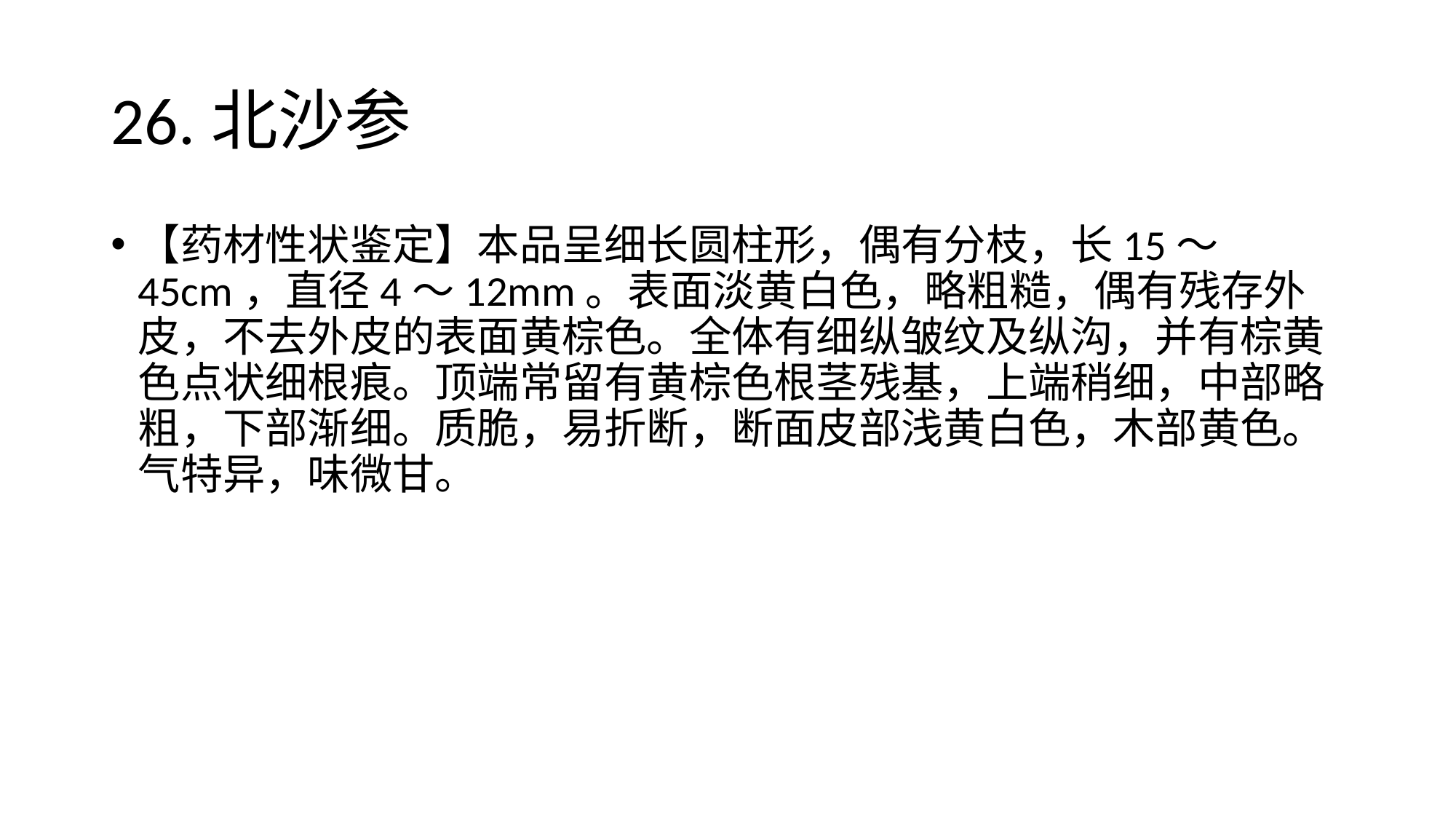

# 26.北沙参
【药材性状鉴定】本品呈细长圆柱形，偶有分枝，长15～45cm，直径4～12mm。表面淡黄白色，略粗糙，偶有残存外皮，不去外皮的表面黄棕色。全体有细纵皱纹及纵沟，并有棕黄色点状细根痕。顶端常留有黄棕色根茎残基，上端稍细，中部略粗，下部渐细。质脆，易折断，断面皮部浅黄白色，木部黄色。气特异，味微甘。